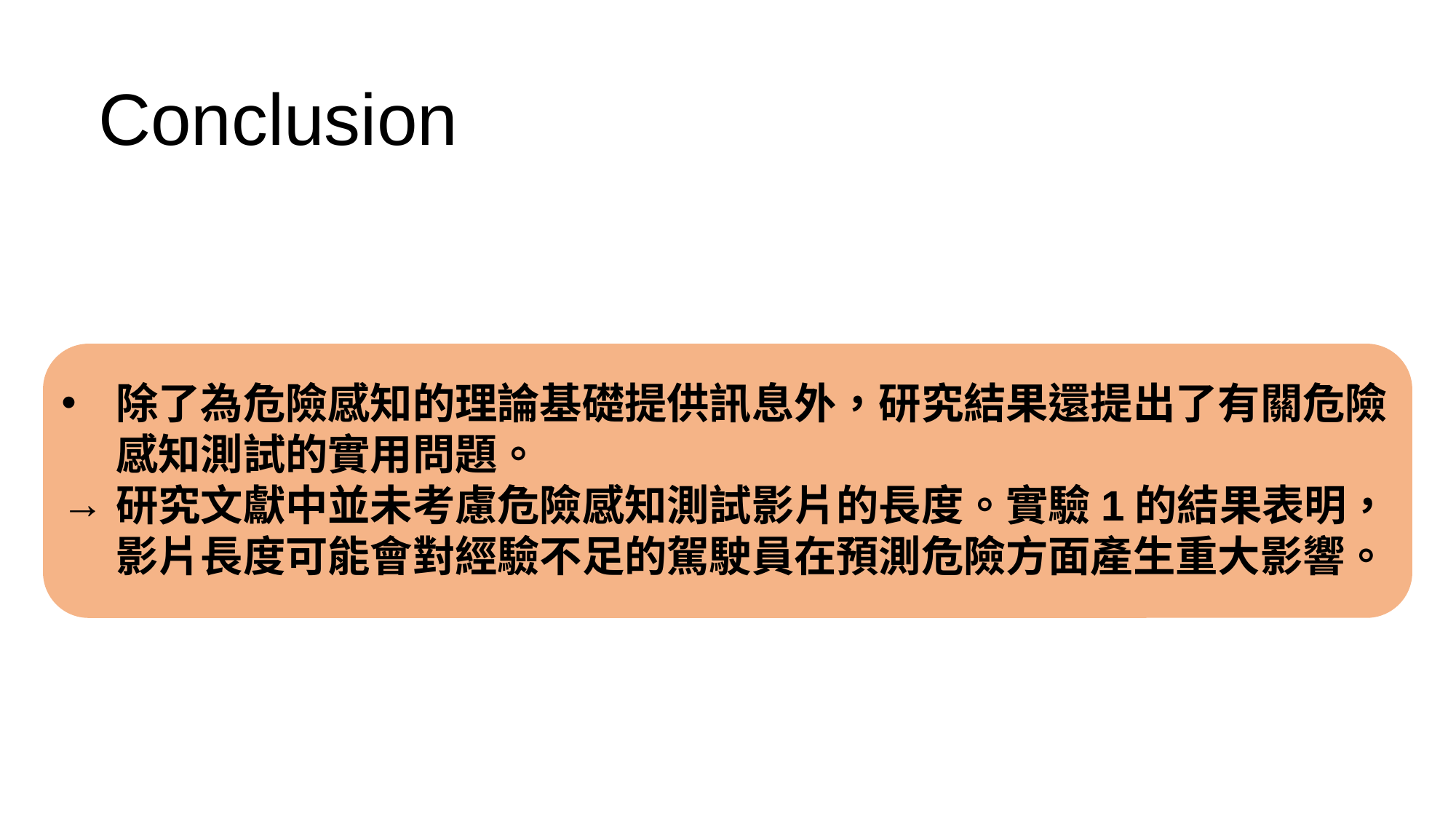

Conclusion

除了為危險感知的理論基礎提供訊息外，研究結果還提出了有關危險感知測試的實用問題。
研究文獻中並未考慮危險感知測試影片的長度。實驗1的結果表明，影片長度可能會對經驗不足的駕駛員在預測危險方面產生重大影響。